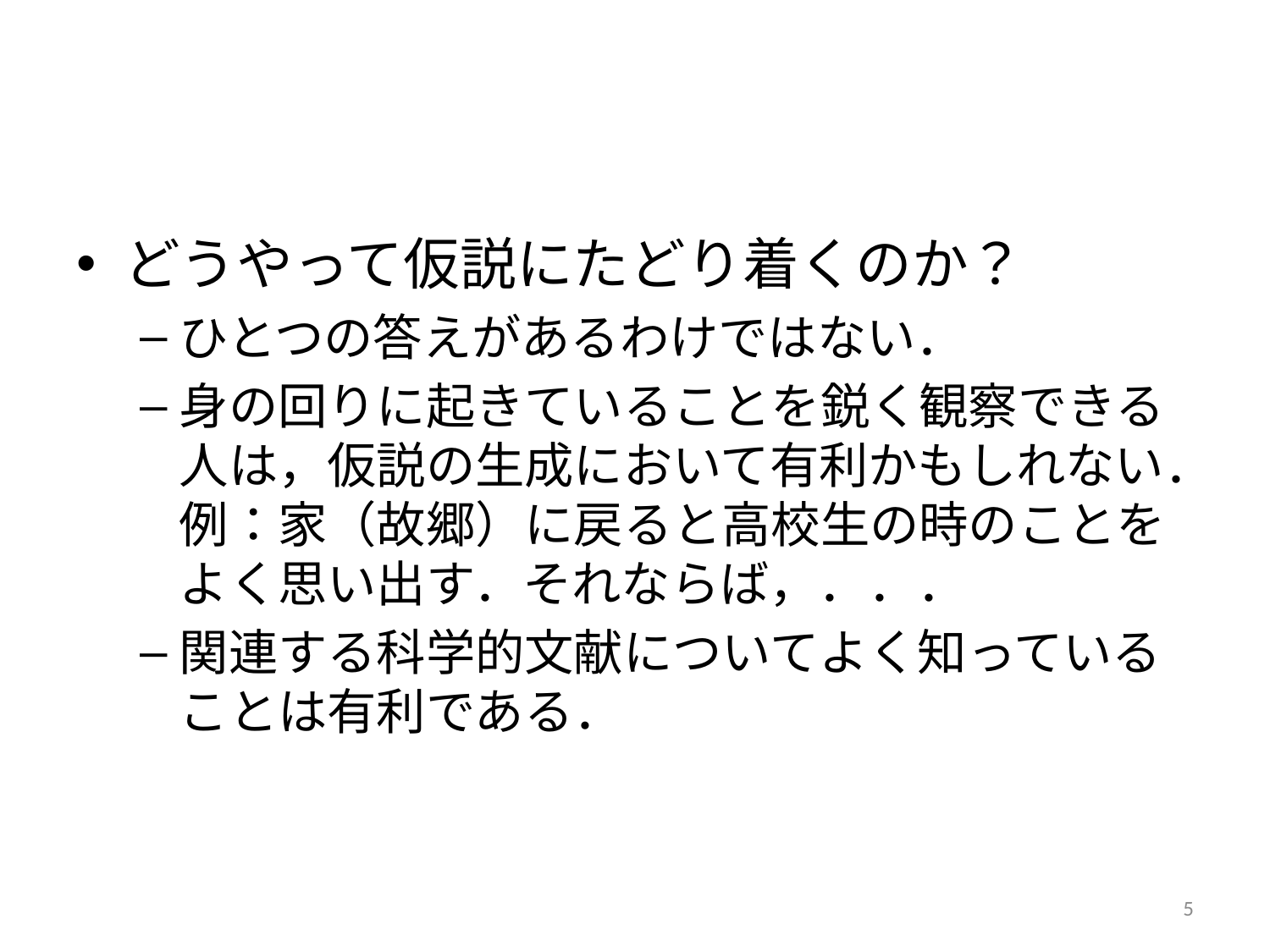

#
どうやって仮説にたどり着くのか？
ひとつの答えがあるわけではない．
身の回りに起きていることを鋭く観察できる人は，仮説の生成において有利かもしれない．例：家（故郷）に戻ると高校生の時のことをよく思い出す．それならば，．．．
関連する科学的文献についてよく知っていることは有利である．
5